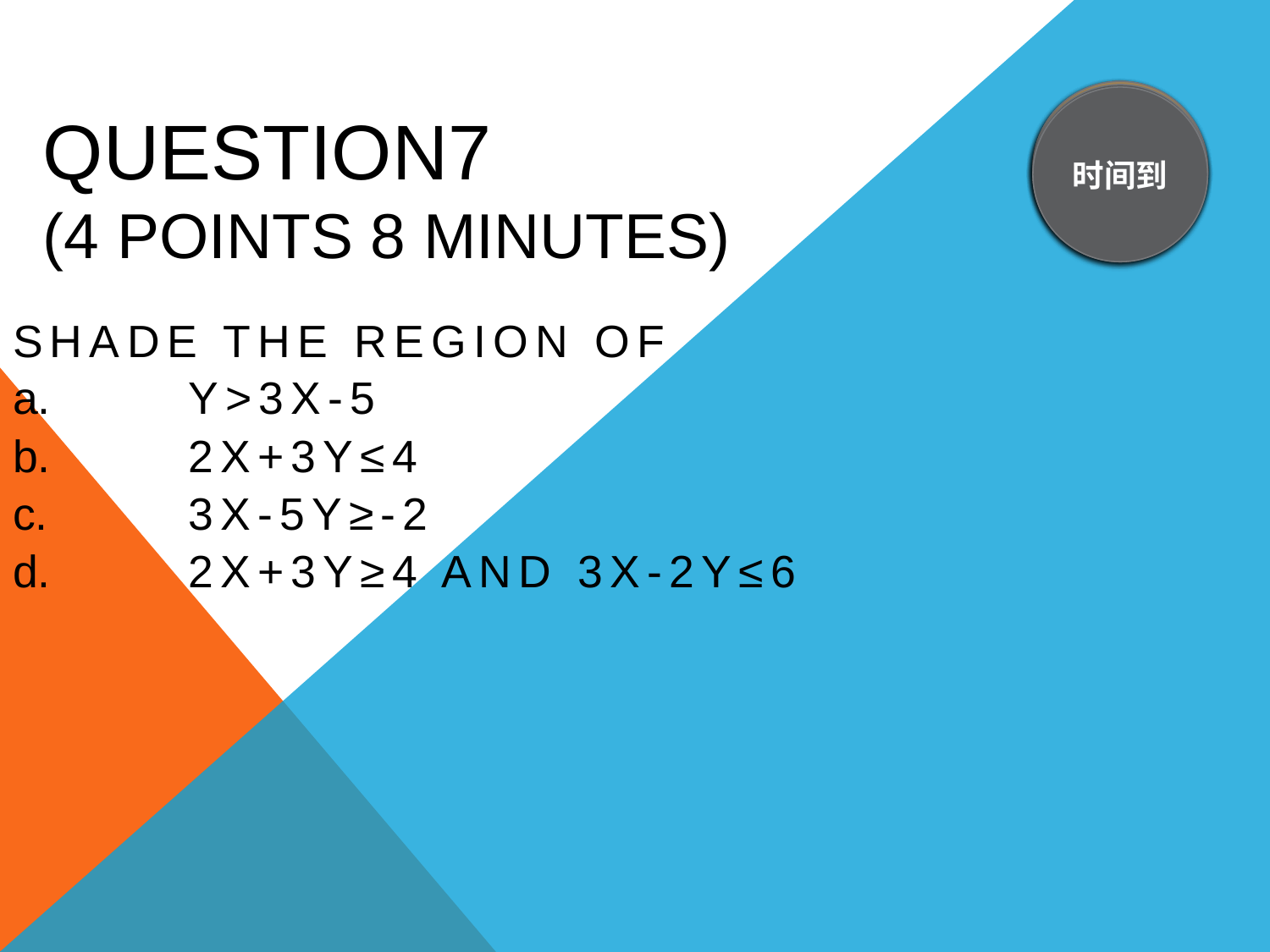

# Question7 (4 points 8 minutes)
8 min
7 min
6 min
2 min
1 min
5 min
3 min
10 s
4 min
5 s
时间到
Shade the region of
y>3x-5
2x+3y≤4
3x-5y≥-2
2x+3y≥4 and 3x-2y≤6